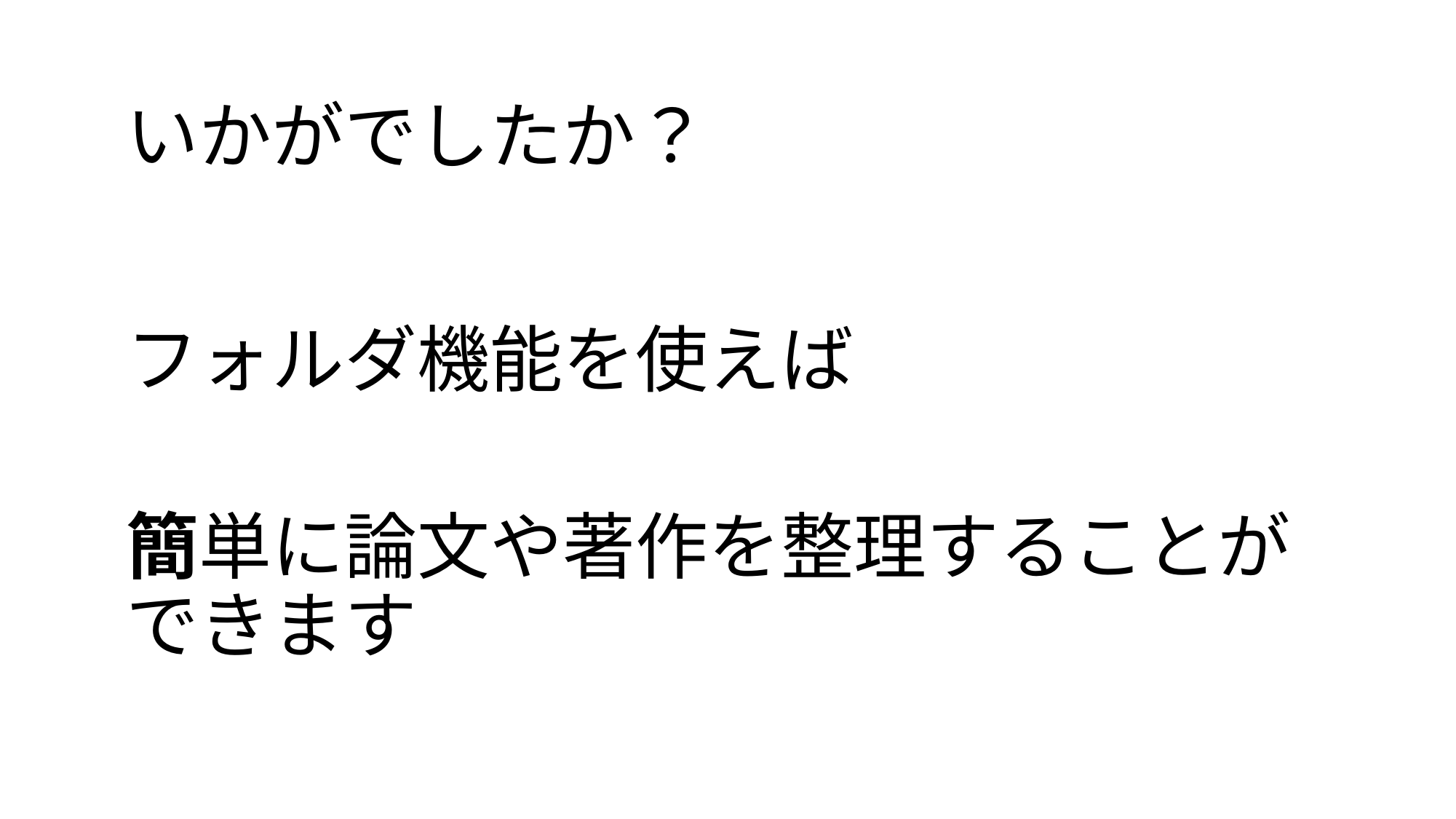

# いかがでしたか？

フォルダ機能を使えば

簡単に論文や著作を整理することができます